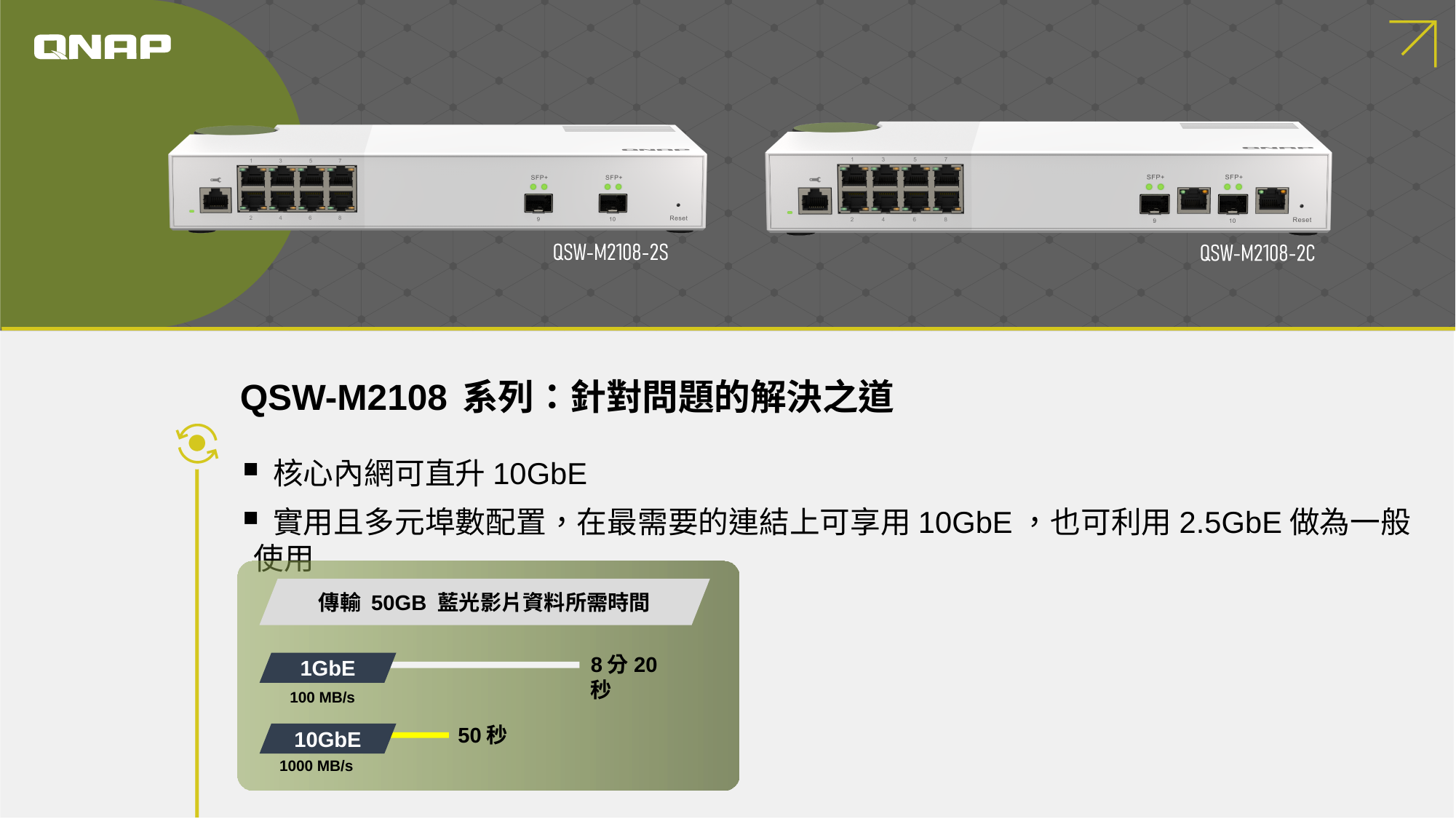

# QSW-M2108 系列：針對問題的解決之道
 核心內網可直升10GbE
 實用且多元埠數配置，在最需要的連結上可享用10GbE，也可利用2.5GbE做為一般使用

傳輸 50GB 藍光影片資料所需時間
8分20秒
1GbE

100 MB/s
50秒
10GbE

1000 MB/s